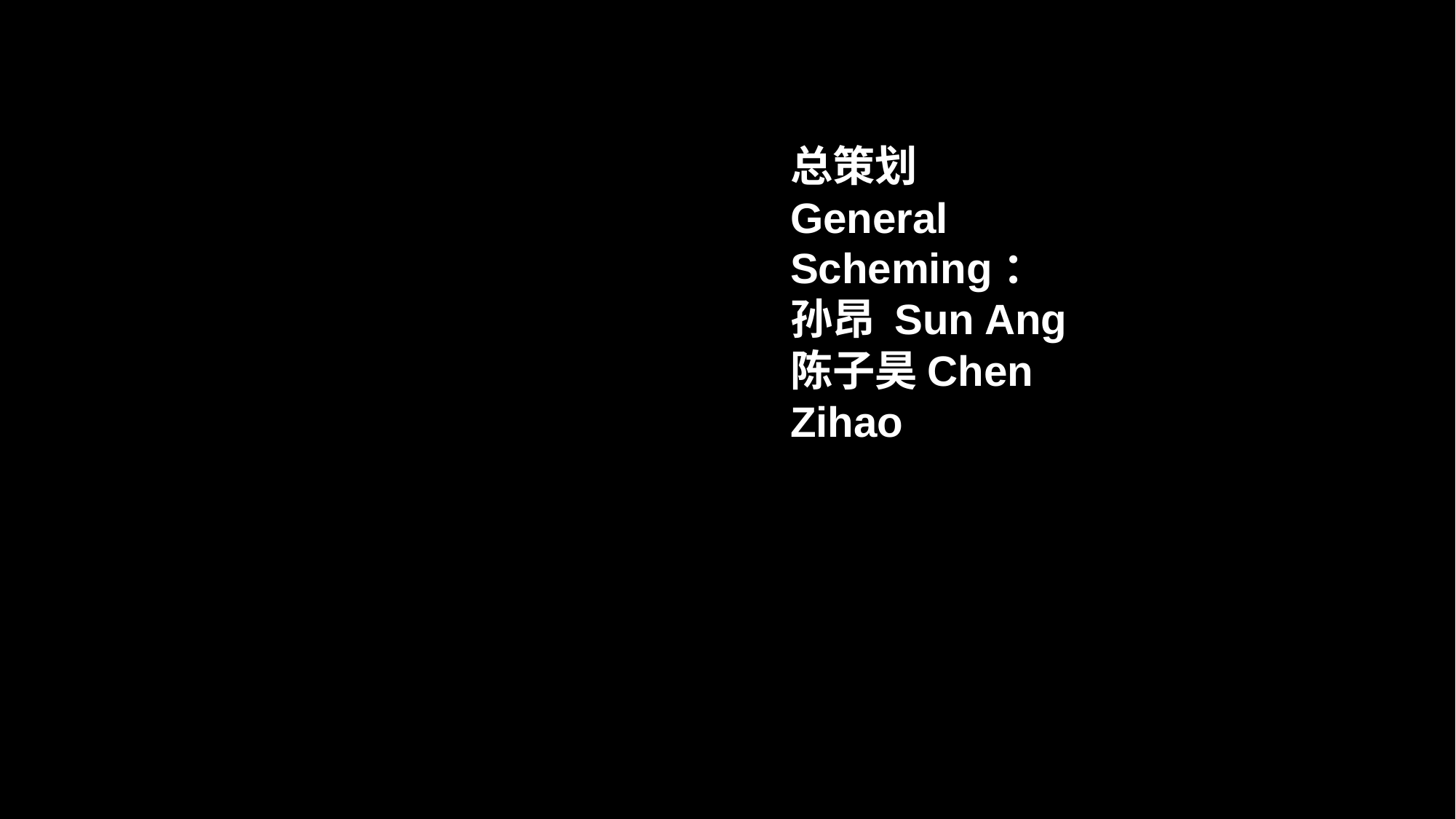

总策划
General Scheming：
孙昂 Sun Ang
陈子昊Chen Zihao